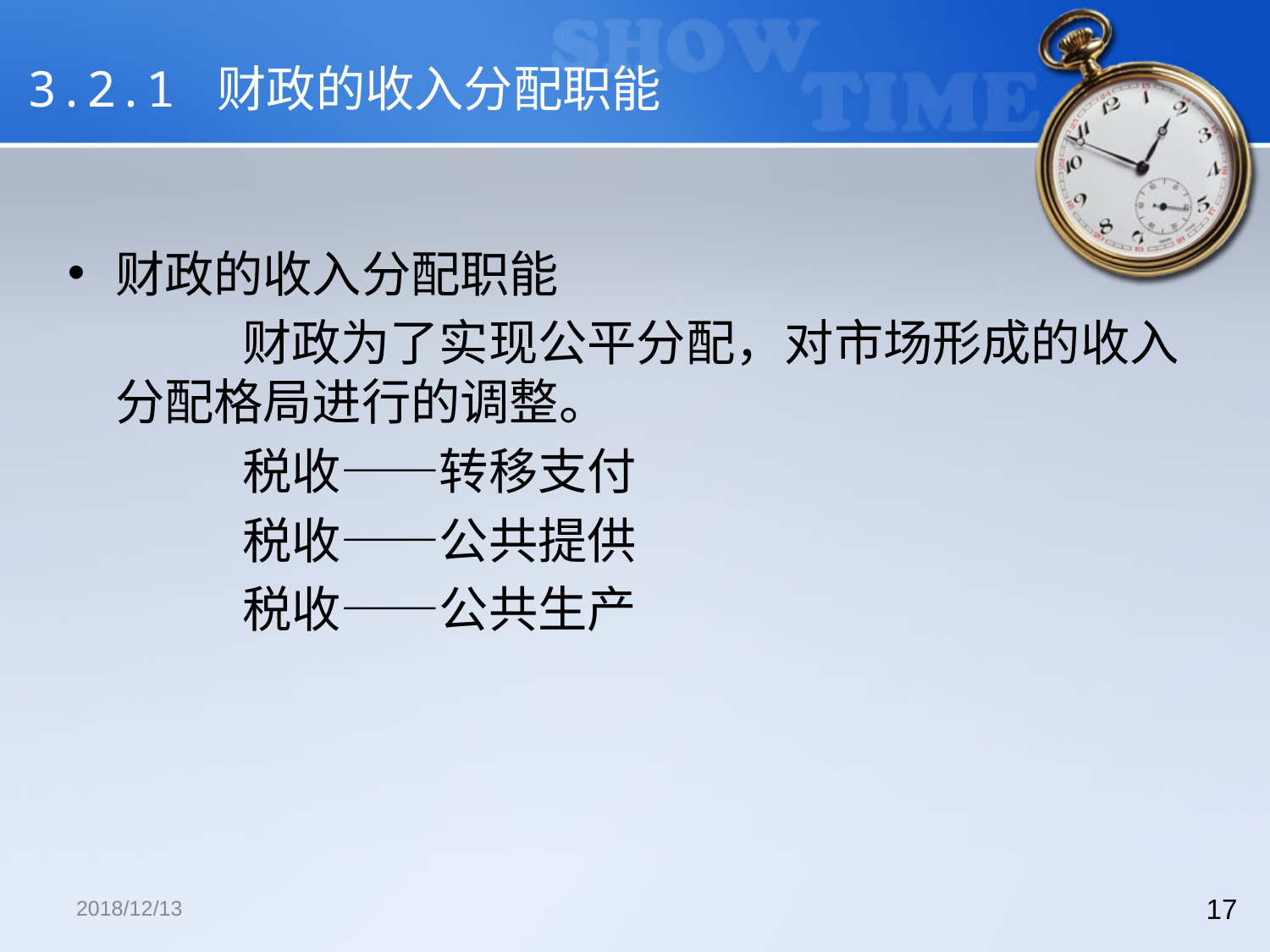

# 3.2.1 财政的收入分配职能
财政的收入分配职能
		财政为了实现公平分配，对市场形成的收入分配格局进行的调整。
		税收——转移支付
		税收——公共提供
		税收——公共生产
2018/12/13
17